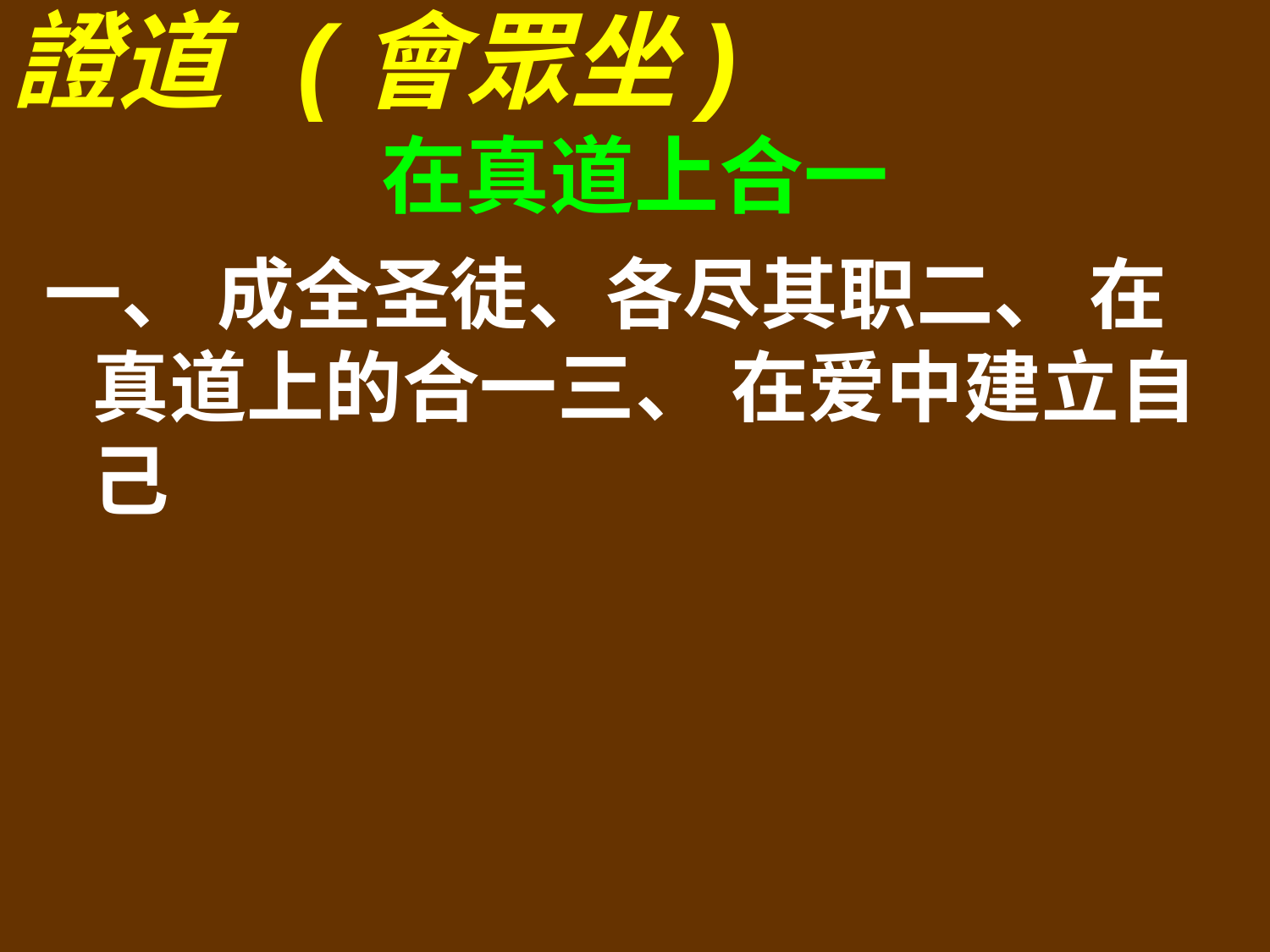

證道  (會眾坐)
在真道上合一
一、 成全圣徒、各尽其职二、 在真道上的合一三、 在爱中建立自己